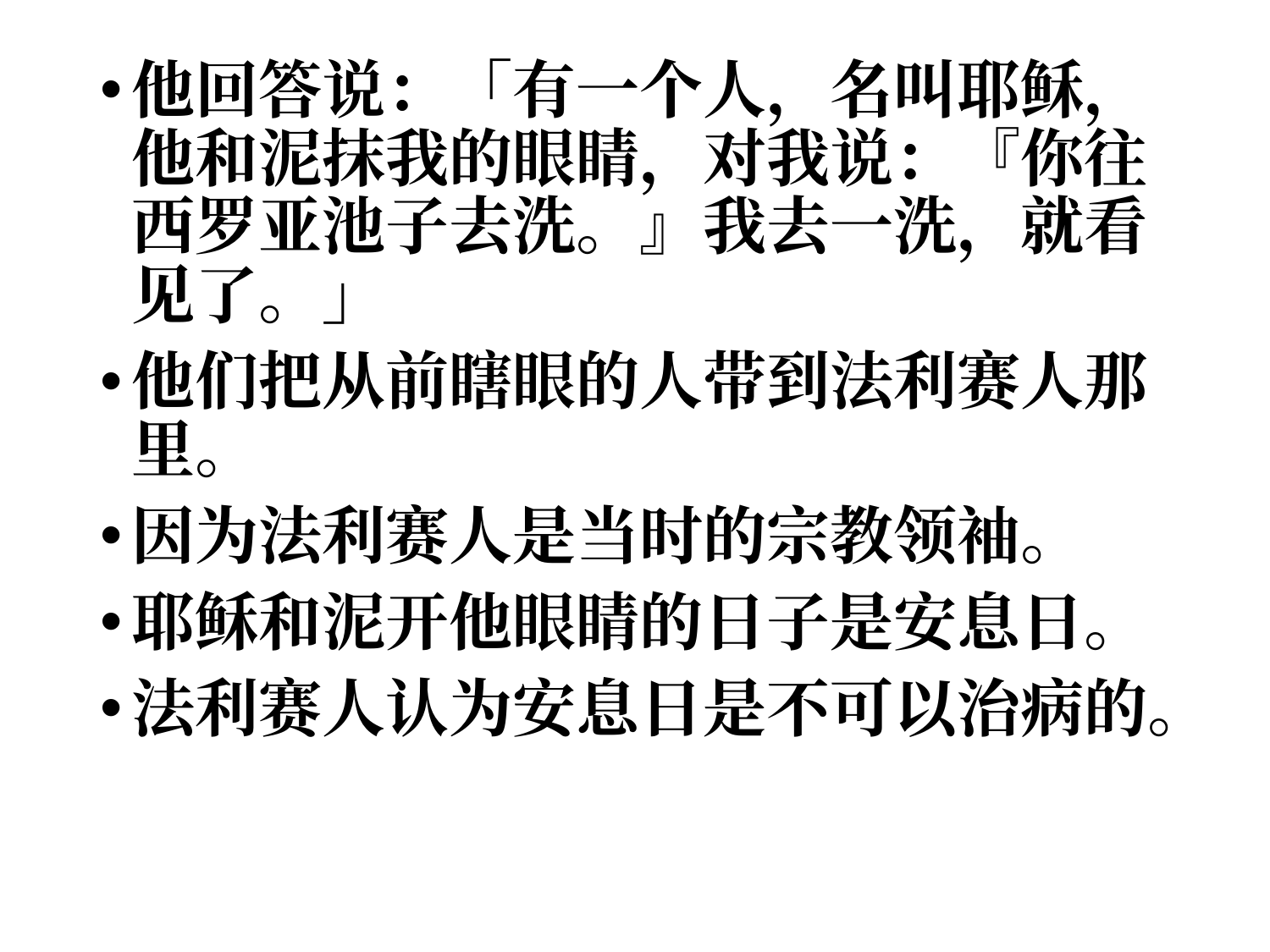

他回答说：「有一个人，名叫耶稣，他和泥抹我的眼睛，对我说：『你往西罗亚池子去洗。』我去一洗，就看见了。」
他们把从前瞎眼的人带到法利赛人那里。
因为法利赛人是当时的宗教领袖。
耶稣和泥开他眼睛的日子是安息日。
法利赛人认为安息日是不可以治病的。